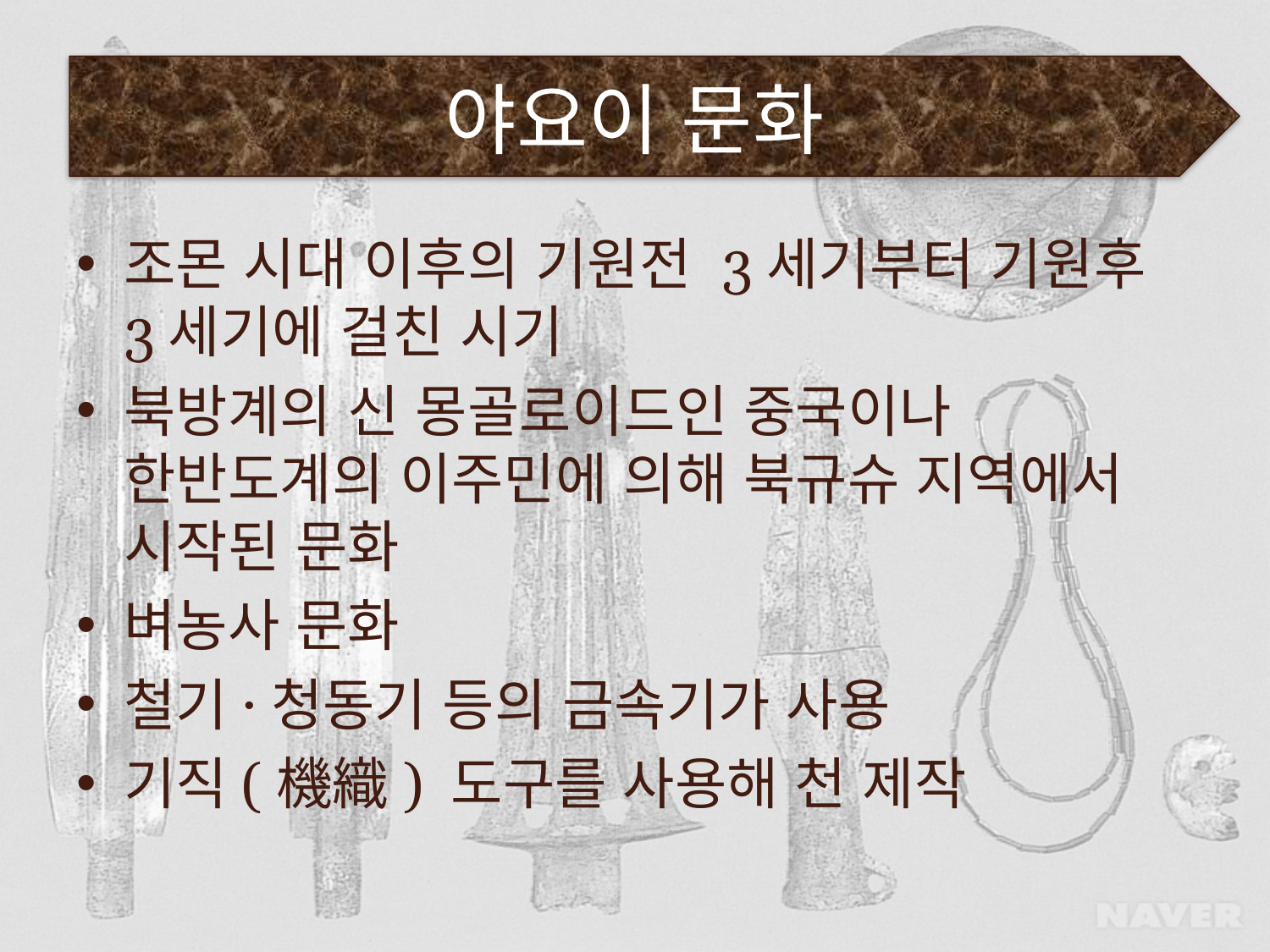

# 야요이 문화

조몬 시대 이후의 기원전 3세기부터 기원후 3세기에 걸친 시기
북방계의 신 몽골로이드인 중국이나 한반도계의 이주민에 의해 북규슈 지역에서 시작된 문화
벼농사 문화
철기·청동기 등의 금속기가 사용
기직(機織) 도구를 사용해 천 제작